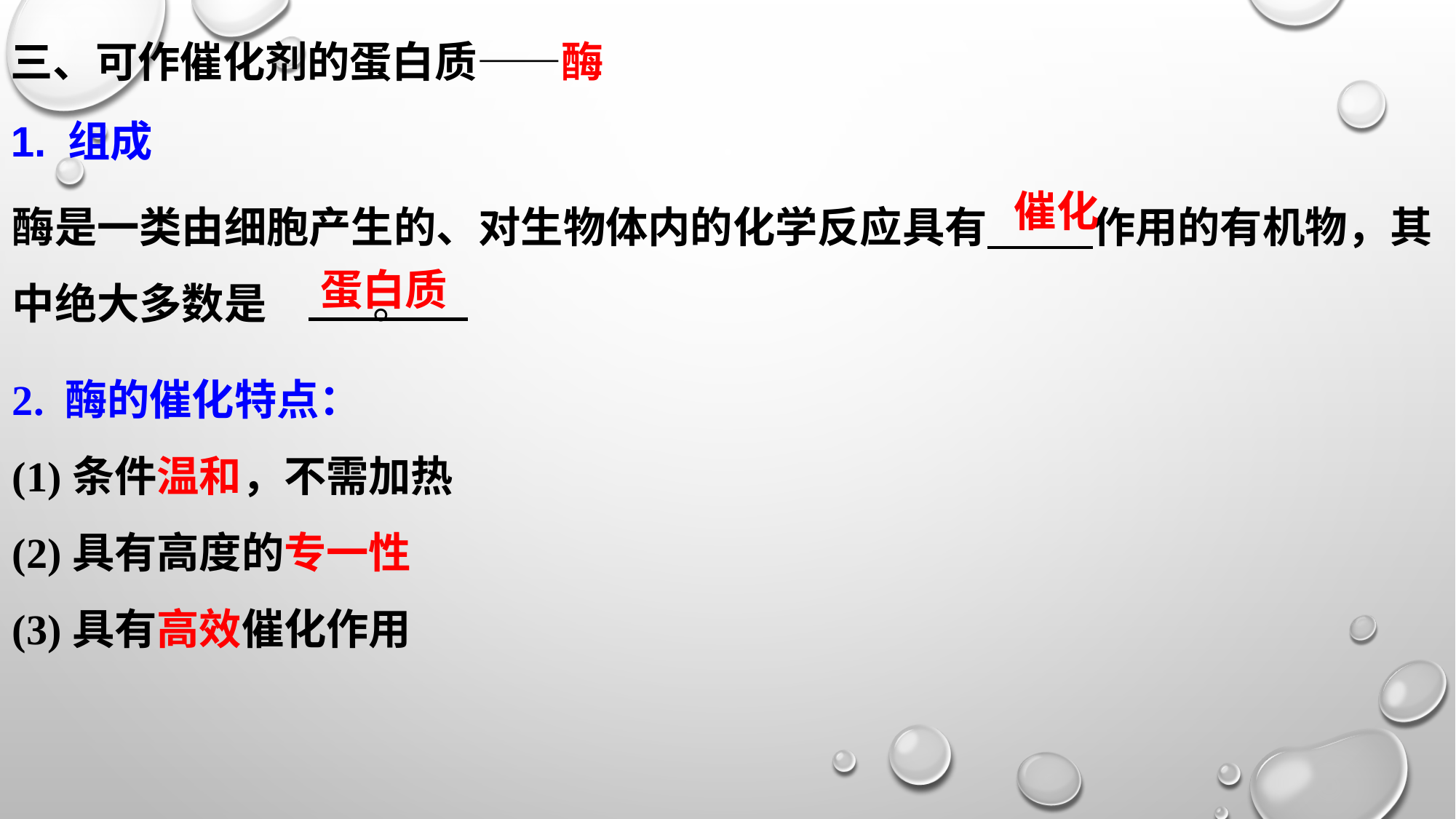

三、可作催化剂的蛋白质——酶
1. 组成
酶是一类由细胞产生的、对生物体内的化学反应具有           作用的有机物，其中绝大多数是           。
催化
蛋白质
2. 酶的催化特点：
(1)条件温和，不需加热
(2)具有高度的专一性
(3)具有高效催化作用